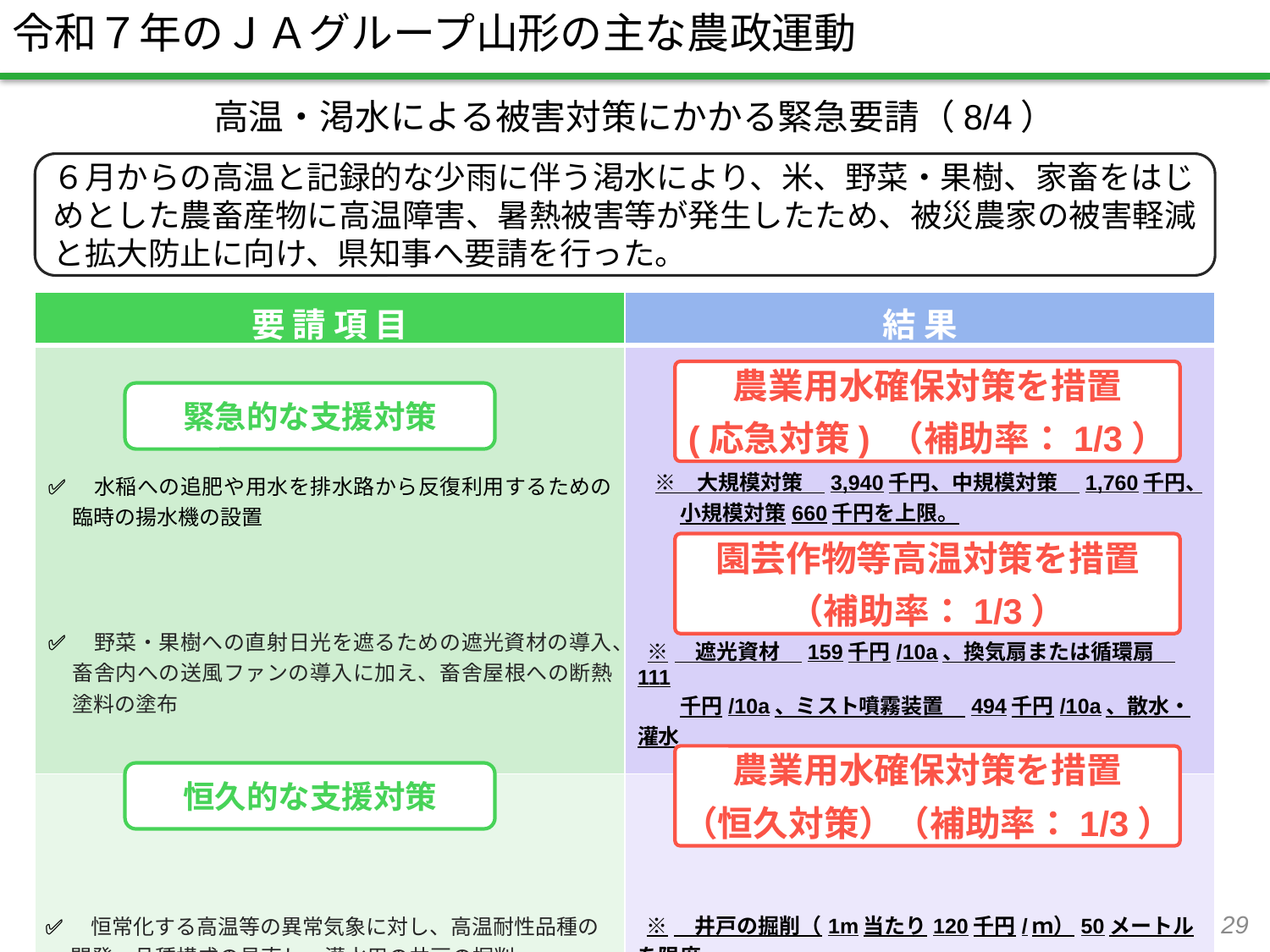

令和７年のＪＡグループ山形の主な農政運動
高温・渇水による被害対策にかかる緊急要請（8/4）
６月からの高温と記録的な少雨に伴う渇水により、米、野菜・果樹、家畜をはじめとした農畜産物に高温障害、暑熱被害等が発生したため、被災農家の被害軽減と拡大防止に向け、県知事へ要請を行った。
| 要 請 項 目 | 結 果 |
| --- | --- |
| ✅　水稲への追肥や用水を排水路から反復利用するための臨時の揚水機の設置 ✅　野菜・果樹への直射日光を遮るための遮光資材の導入、畜舎内への送風ファンの導入に加え、畜舎屋根への断熱塗料の塗布 | ※　大規模対策　3,940千円、中規模対策　1,760千円、 　　小規模対策660千円を上限。 ※　遮光資材　159千円/10a、換気扇または循環扇　111 　　千円/10a、ミスト噴霧装置　494千円/10a、散水・灌水 　　システム　1,012千円/10aを上限。 |
| ✅　恒常化する高温等の異常気象に対し、高温耐性品種の開発、品種構成の見直し、灌水用の井戸の掘削 | ※　井戸の掘削（1m当たり120千円/ｍ）50メートルを限度。 |
農業用水確保対策を措置
(応急対策) （補助率：1/3）
緊急的な支援対策
園芸作物等高温対策を措置
（補助率：1/3）
農業用水確保対策を措置
（恒久対策）（補助率：1/3）
恒久的な支援対策
29